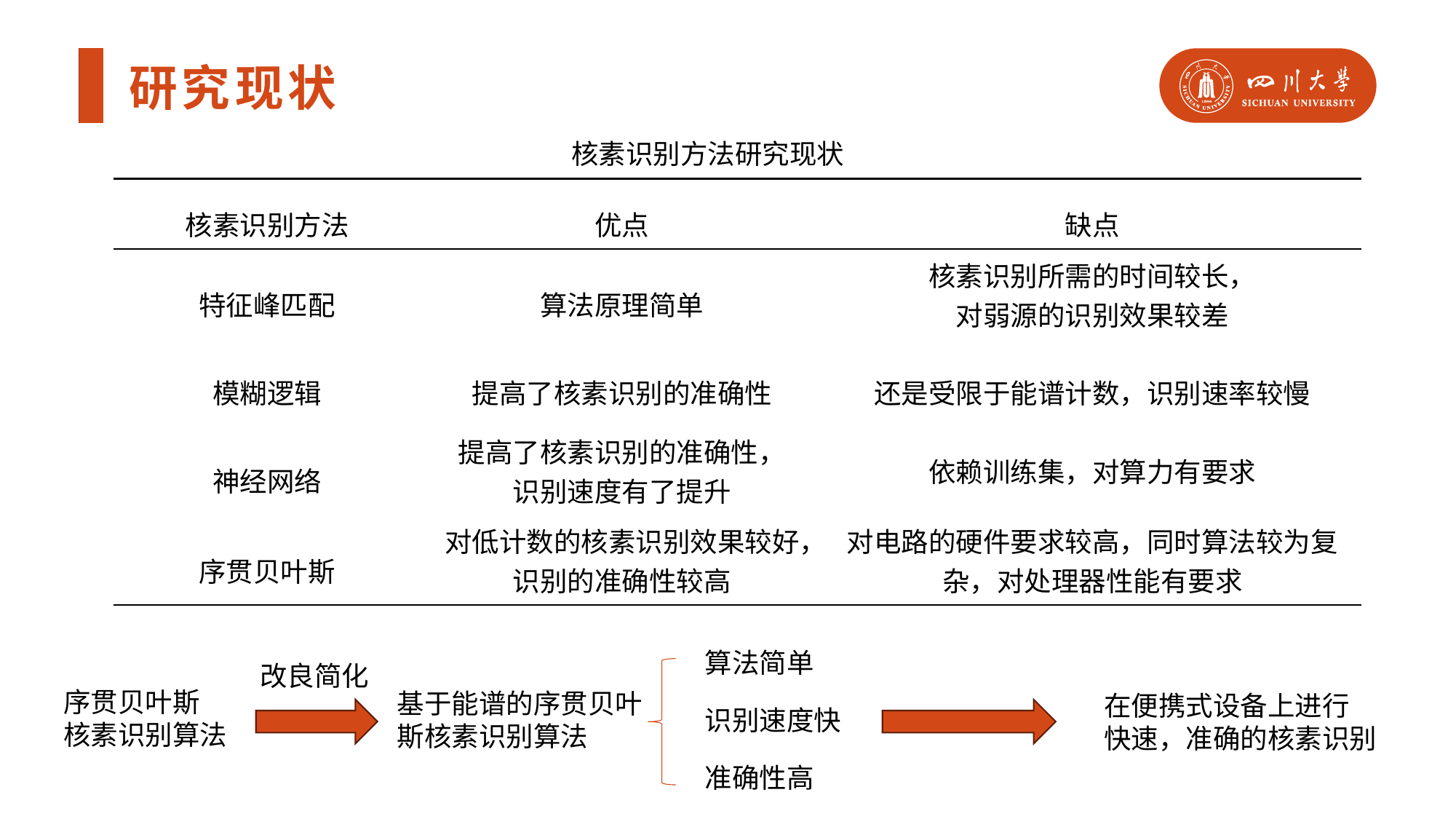

研究现状
核素识别方法研究现状
| 核素识别方法 | 优点 | 缺点 |
| --- | --- | --- |
| 特征峰匹配 | 算法原理简单 | 核素识别所需的时间较长， 对弱源的识别效果较差 |
| 模糊逻辑 | 提高了核素识别的准确性 | 还是受限于能谱计数，识别速率较慢 |
| 神经网络 | 提高了核素识别的准确性， 识别速度有了提升 | 依赖训练集，对算力有要求 |
| 序贯贝叶斯 | 对低计数的核素识别效果较好，识别的准确性较高 | 对电路的硬件要求较高，同时算法较为复杂，对处理器性能有要求 |
算法简单

基于能谱的序贯贝叶斯核素识别算法
在便携式设备上进行
快速，准确的核素识别
识别速度快

准确性高
改良简化
序贯贝叶斯
核素识别算法